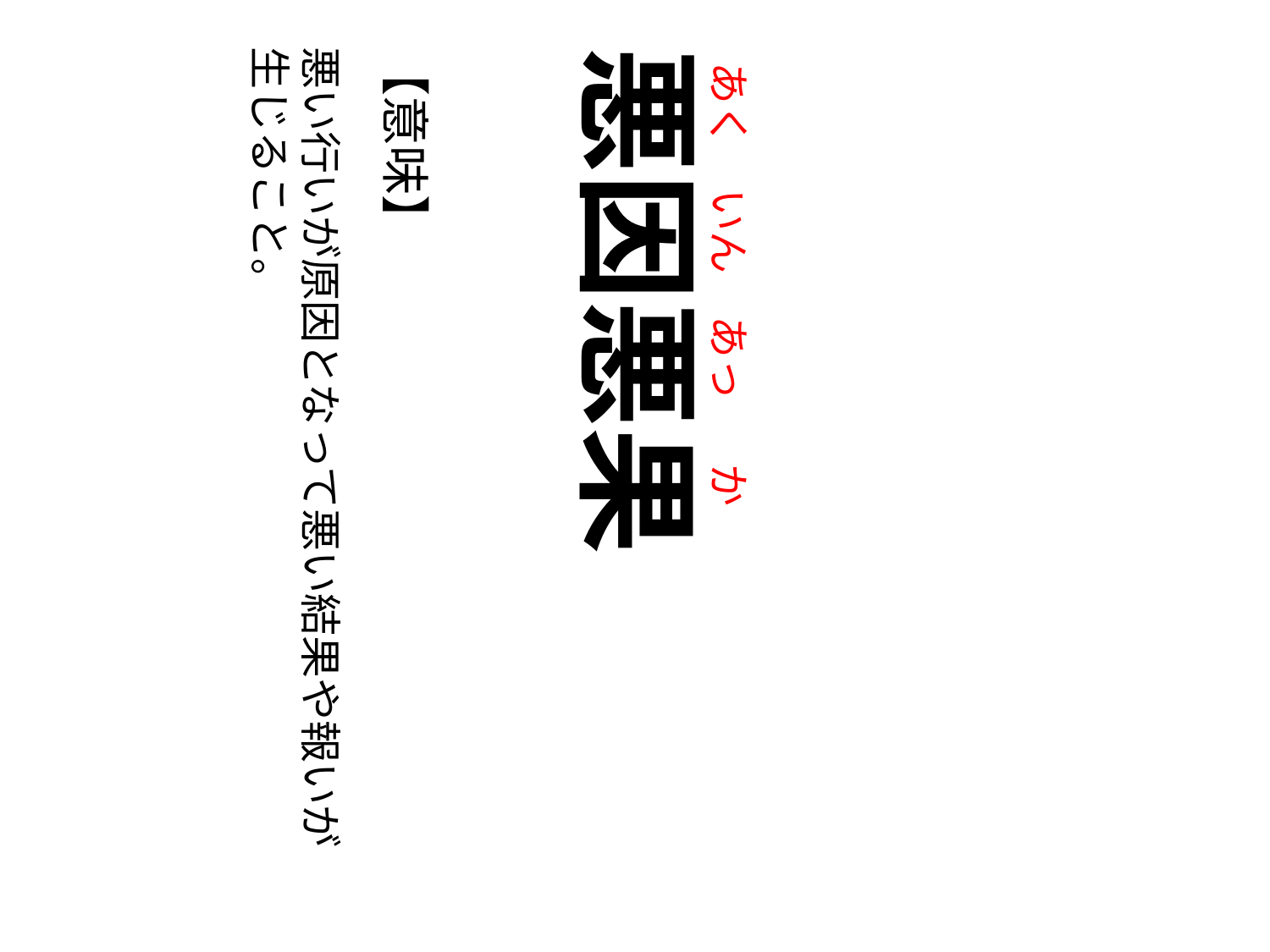

あく
いん
あっ
か
【意味】

悪い行いが原因となって悪い結果や報いが
生じること。
悪因悪果